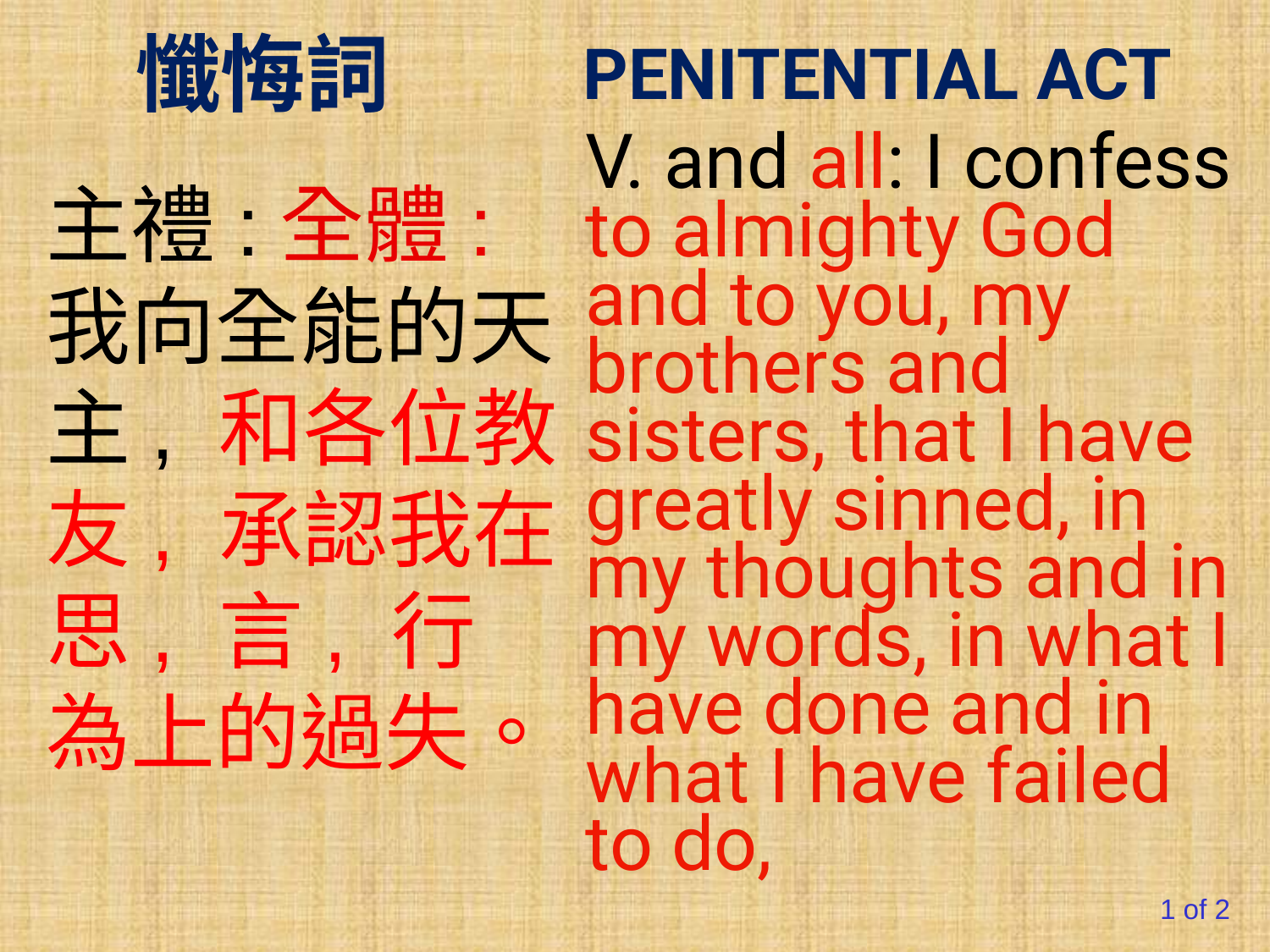

懺悔詞
PENITENTIAL ACT
V. and all: I confess to almighty God and to you, my brothers and sisters, that I have greatly sinned, in my thoughts and in my words, in what I have done and in what I have failed to do,
主禮:全體:
我向全能的天主, 和各位教友, 承認我在思, 言, 行為上的過失。
1 of 2